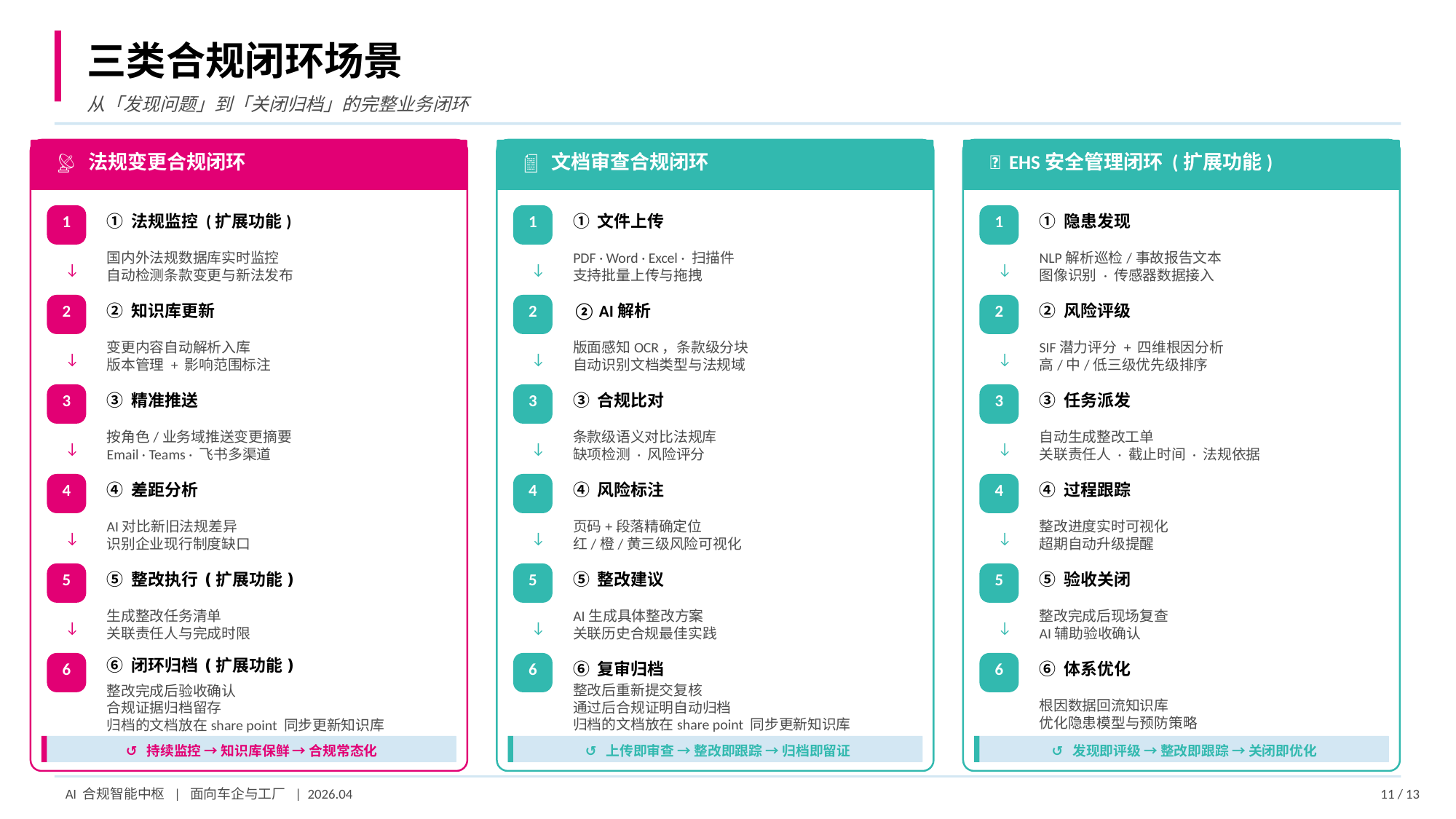

三类合规闭环场景
从「发现问题」到「关闭归档」的完整业务闭环

📡  法规变更合规闭环
📄  文档审查合规闭环
🦺  EHS安全管理闭环 (扩展功能)

1
① 法规监控 (扩展功能)

1
① 文件上传

1
① 隐患发现
国内外法规数据库实时监控
自动检测条款变更与新法发布
PDF · Word · Excel · 扫描件
支持批量上传与拖拽
NLP解析巡检/事故报告文本
图像识别 · 传感器数据接入
↓
↓
↓

2
② 知识库更新

2
② AI解析

2
② 风险评级
变更内容自动解析入库
版本管理 + 影响范围标注
版面感知OCR，条款级分块
自动识别文档类型与法规域
SIF潜力评分 + 四维根因分析
高/中/低三级优先级排序
↓
↓
↓

3
③ 精准推送

3
③ 合规比对

3
③ 任务派发
按角色/业务域推送变更摘要
Email · Teams · 飞书多渠道
条款级语义对比法规库
缺项检测 · 风险评分
自动生成整改工单
关联责任人 · 截止时间 · 法规依据
↓
↓
↓

4
④ 差距分析

4
④ 风险标注

4
④ 过程跟踪
AI对比新旧法规差异
识别企业现行制度缺口
页码+段落精确定位
红/橙/黄三级风险可视化
整改进度实时可视化
超期自动升级提醒
↓
↓
↓

5
⑤ 整改执行 (扩展功能)

5
⑤ 整改建议

5
⑤ 验收关闭
生成整改任务清单
关联责任人与完成时限
AI生成具体整改方案
关联历史合规最佳实践
整改完成后现场复查
AI辅助验收确认
↓
↓
↓
⑥ 闭环归档 (扩展功能)

6

6
⑥ 复审归档

6
⑥ 体系优化
整改后重新提交复核
通过后合规证明自动归档
归档的文档放在share point 同步更新知识库
整改完成后验收确认
合规证据归档留存
归档的文档放在share point 同步更新知识库
根因数据回流知识库
优化隐患模型与预防策略

↺  持续监控 → 知识库保鲜 → 合规常态化
↺  上传即审查 → 整改即跟踪 → 归档即留证
↺  发现即评级 → 整改即跟踪 → 关闭即优化

AI 合规智能中枢  |  面向车企与工厂  |  2026.04
11 / 13